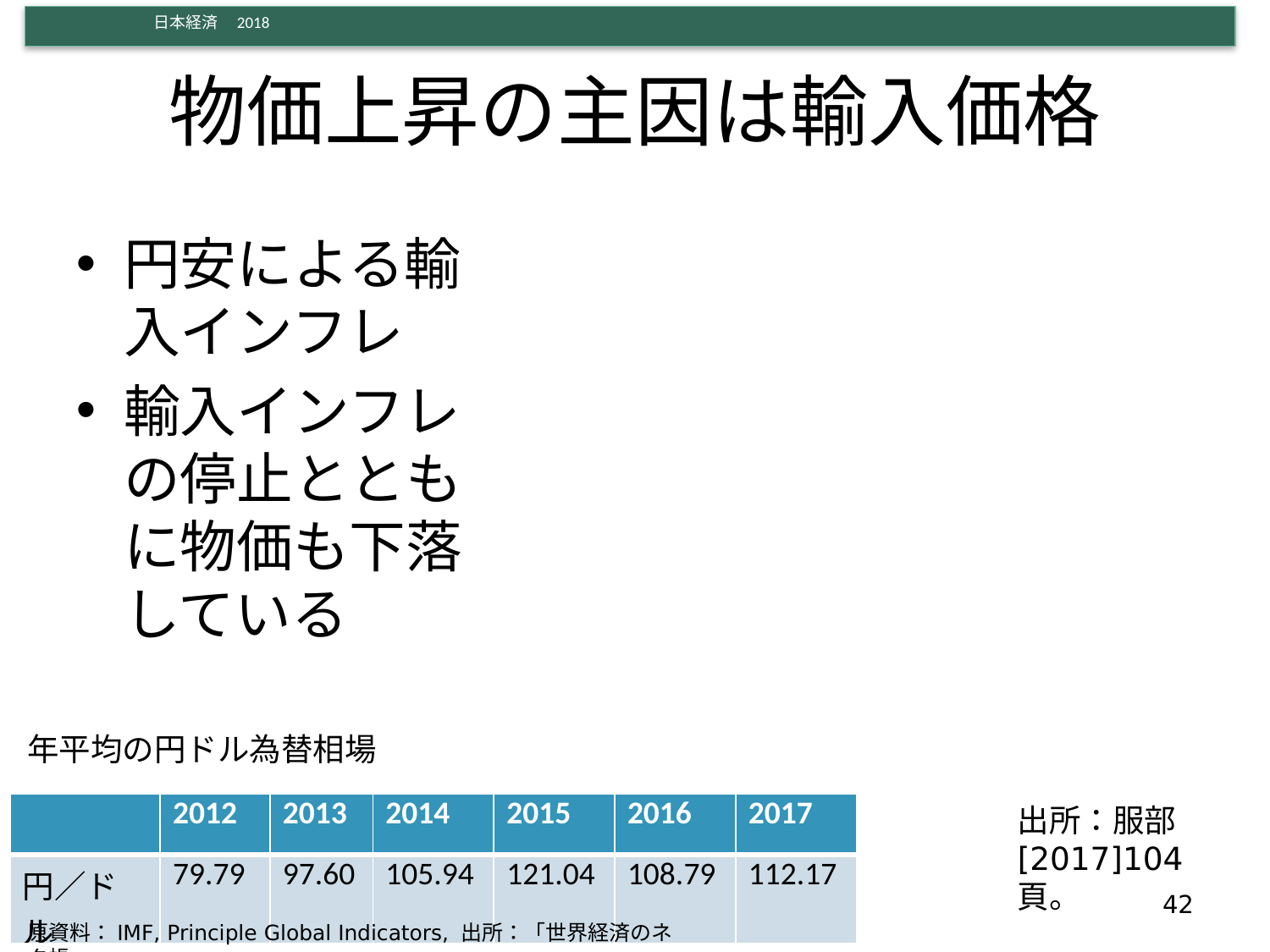

# 物価上昇の主因は輸入価格
円安による輸入インフレ
輸入インフレの停止とともに物価も下落している

年平均の円ドル為替相場
|  | 2012 | 2013 | 2014 | 2015 | 2016 | 2017 |
| --- | --- | --- | --- | --- | --- | --- |
| 円／ドル | 79.79 | 97.60 | 105.94 | 121.04 | 108.79 | 112.17 |
出所：服部[2017]104頁。
42
原資料：IMF, Principle Global Indicators, 出所：「世界経済のネタ帳」。